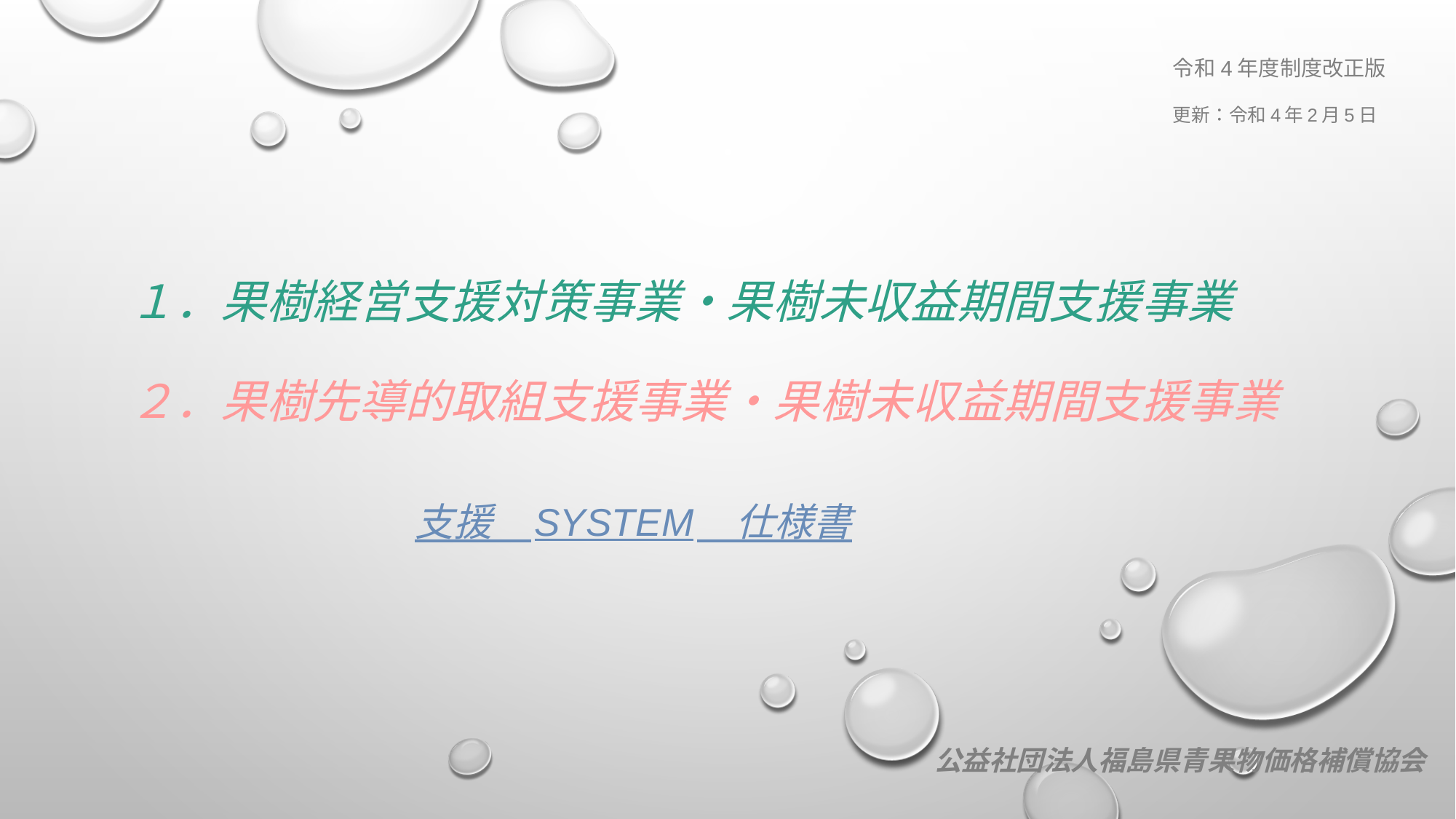

令和4年度制度改正版
更新：令和4年2月5日
# １．果樹経営支援対策事業・果樹未収益期間支援事業 ２．果樹先導的取組支援事業・果樹未収益期間支援事業
支援　system　仕様書
公益社団法人福島県青果物価格補償協会